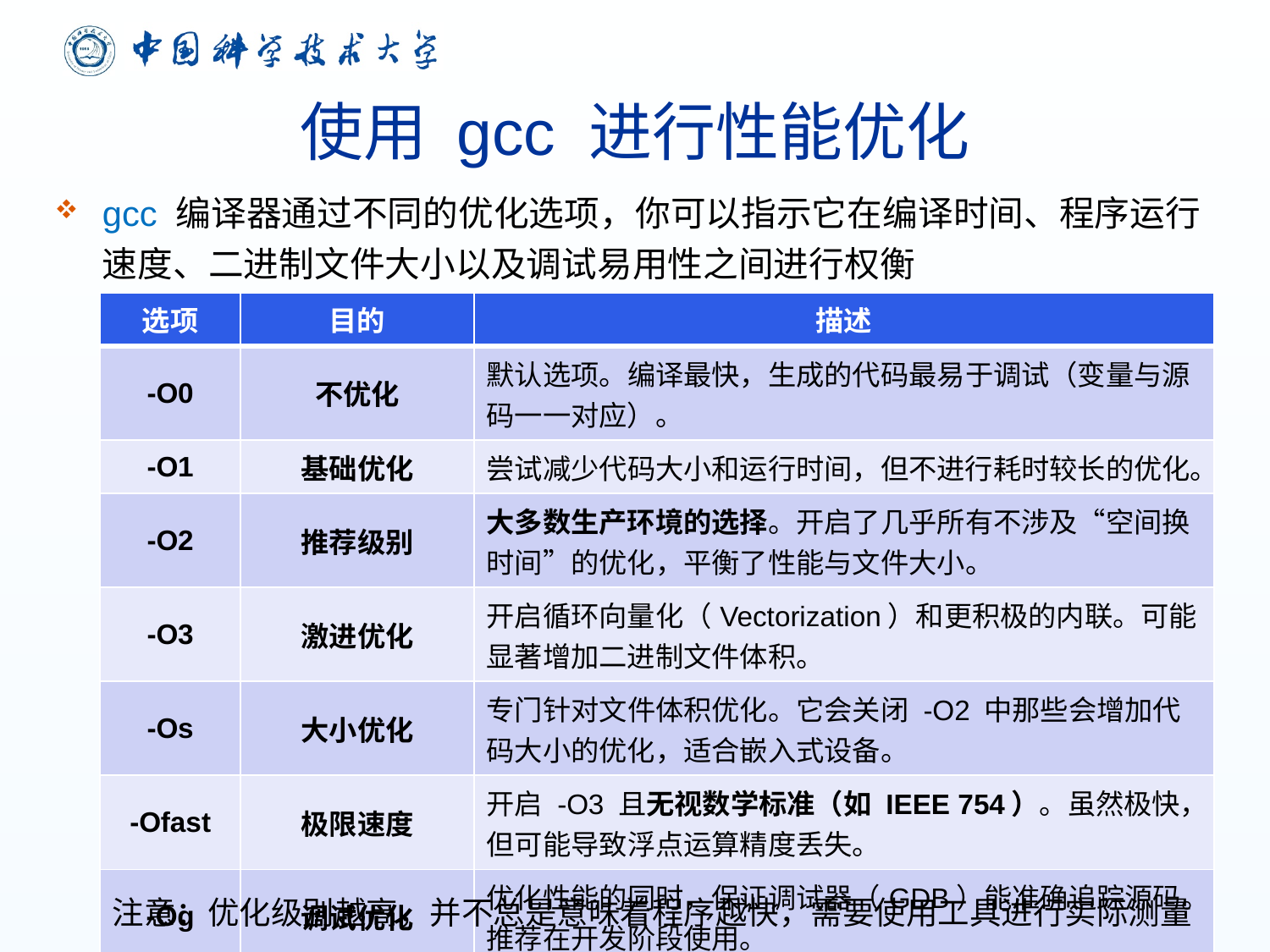

# 使用 gcc 进行性能优化
gcc 编译器通过不同的优化选项，你可以指示它在编译时间、程序运行速度、二进制文件大小以及调试易用性之间进行权衡
| 选项 | 目的 | 描述 |
| --- | --- | --- |
| -O0 | 不优化 | 默认选项。编译最快，生成的代码最易于调试（变量与源码一一对应）。 |
| -O1 | 基础优化 | 尝试减少代码大小和运行时间，但不进行耗时较长的优化。 |
| -O2 | 推荐级别 | 大多数生产环境的选择。开启了几乎所有不涉及“空间换时间”的优化，平衡了性能与文件大小。 |
| -O3 | 激进优化 | 开启循环向量化（Vectorization）和更积极的内联。可能显著增加二进制文件体积。 |
| -Os | 大小优化 | 专门针对文件体积优化。它会关闭 -O2 中那些会增加代码大小的优化，适合嵌入式设备。 |
| -Ofast | 极限速度 | 开启 -O3 且无视数学标准（如 IEEE 754）。虽然极快，但可能导致浮点运算精度丢失。 |
| -Og | 调试优化 | 优化性能的同时，保证调试器（GDB）能准确追踪源码。推荐在开发阶段使用。 |
注意：优化级别越高，并不总是意味着程序越快，需要使用工具进行实际测量